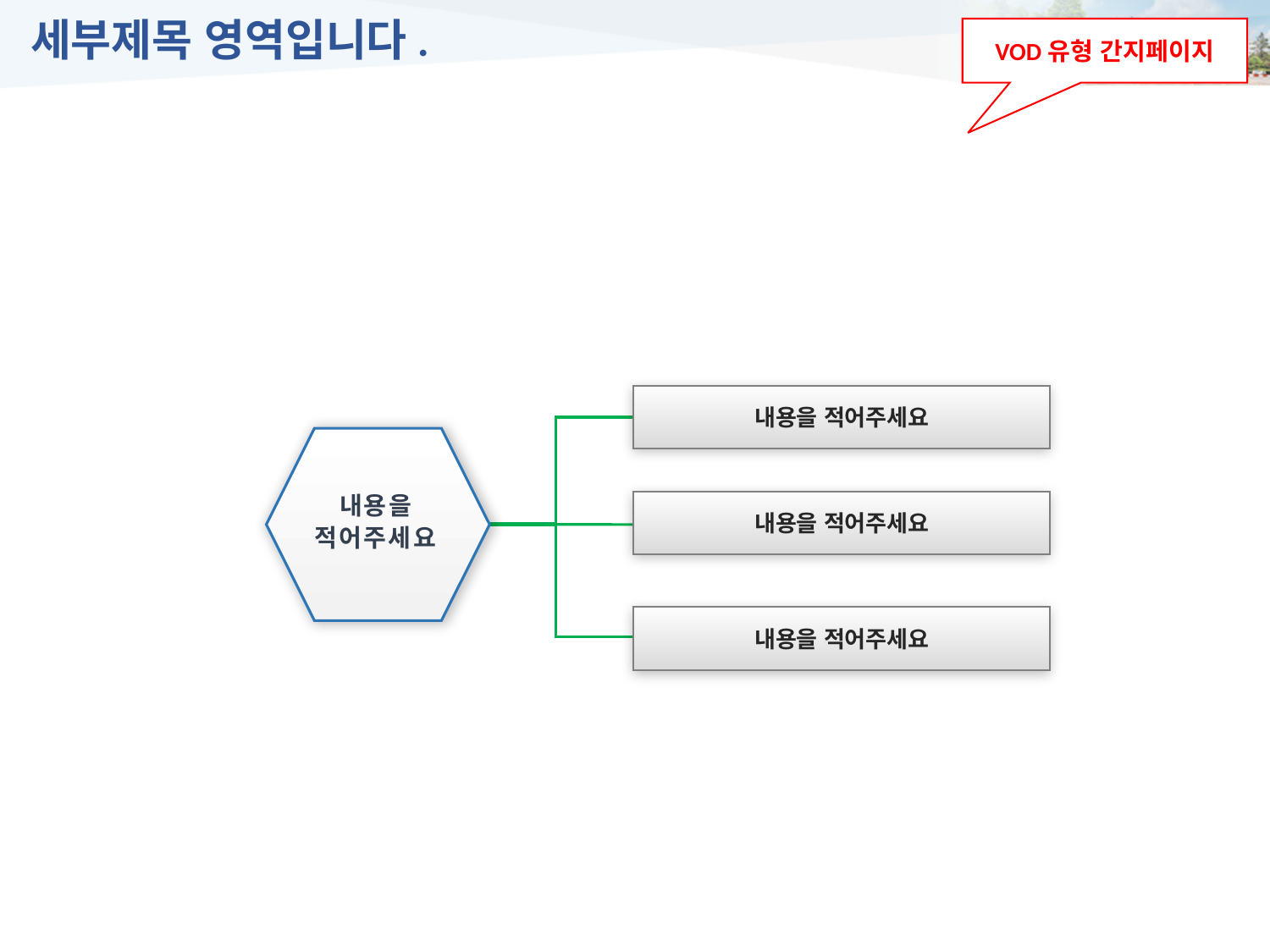

# 세부제목 영역입니다.
VOD유형 간지페이지
내용을 적어주세요

내용을
적어주세요
내용을 적어주세요
내용을 적어주세요